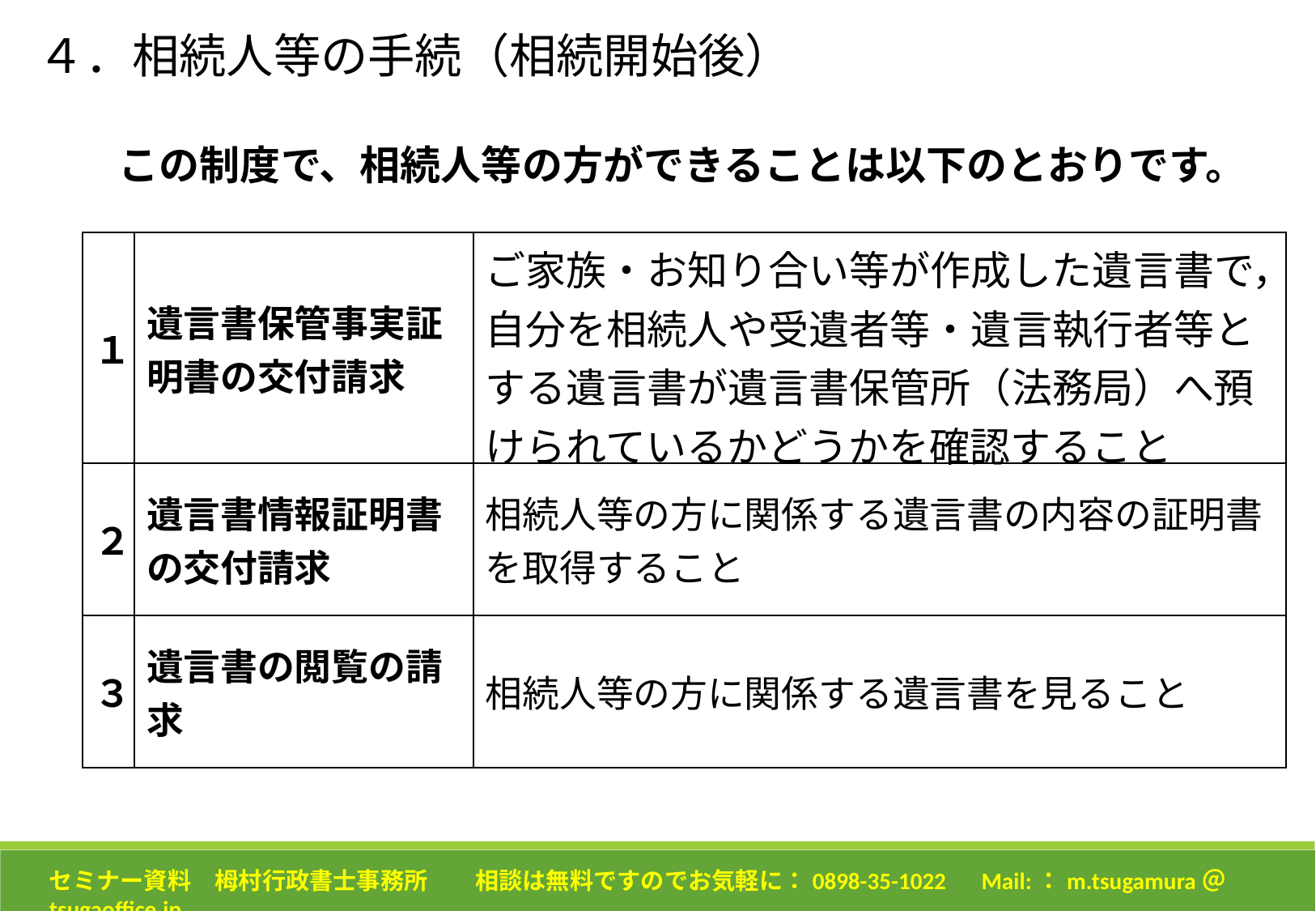

４．相続人等の手続（相続開始後）

　　この制度で、相続人等の方ができることは以下のとおりです。
| １ | 遺言書保管事実証明書の交付請求 | ご家族・お知り合い等が作成した遺言書で，自分を相続人や受遺者等・遺言執行者等とする遺言書が遺言書保管所（法務局）へ預けられているかどうかを確認すること |
| --- | --- | --- |
| ２ | 遺言書情報証明書の交付請求 | 相続人等の方に関係する遺言書の内容の証明書を取得すること |
| ３ | 遺言書の閲覧の請求 | 相続人等の方に関係する遺言書を見ること |
セミナー資料　栂村行政書士事務所　　相談は無料ですのでお気軽に：0898-35-1022　Mail:：m.tsugamura＠tsugaoffice.jp